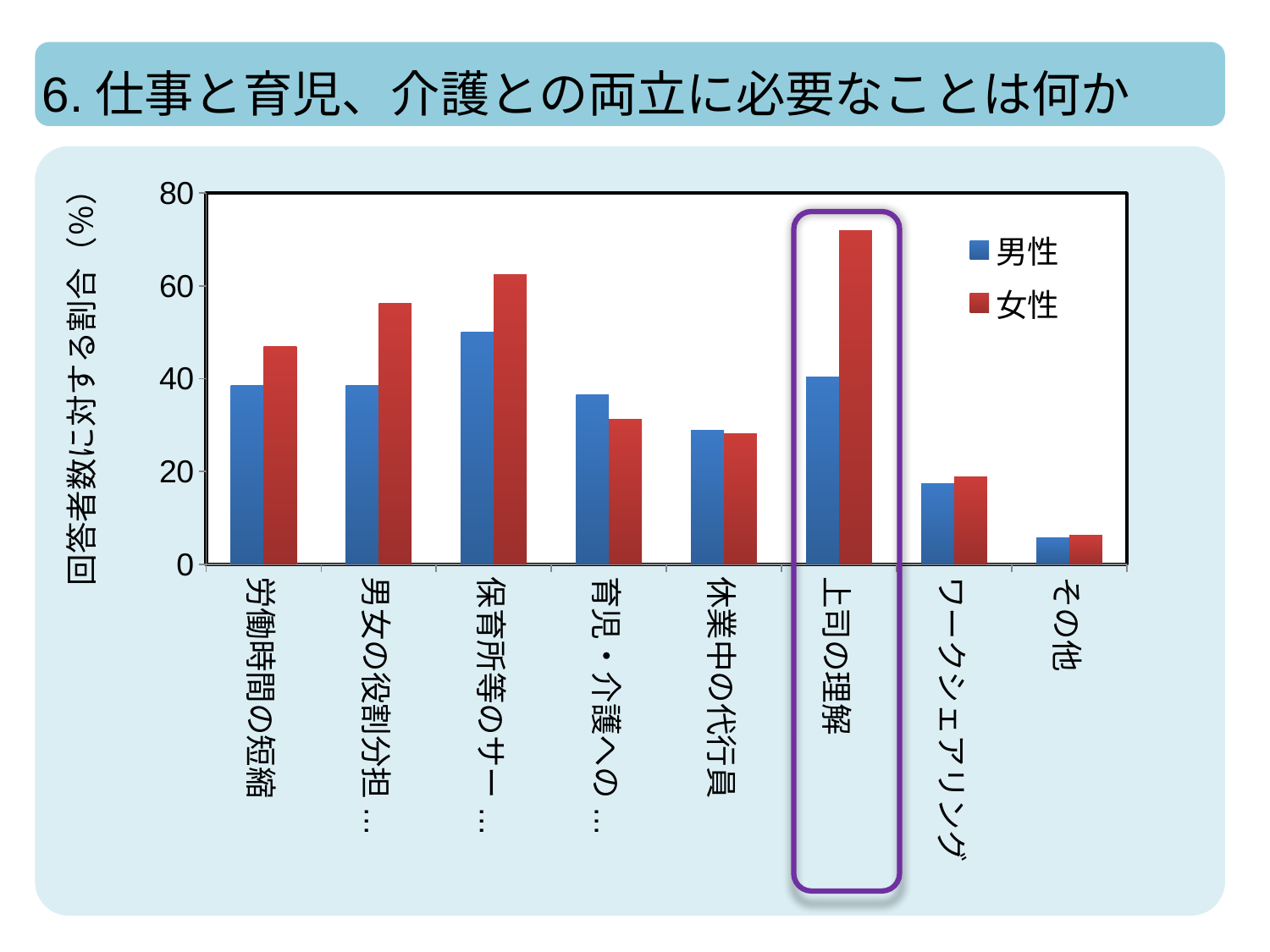

6.仕事と育児、介護との両立に必要なことは何か

### Chart

| Category | 男性 | 女性 |
|---|---|---|
| 労働時間の短縮 | 38.46153846153845 | 46.875 |
| 男女の役割分担の意識をかえる | 38.46153846153845 | 56.25 |
| 保育所等のサービスの拡充 | 50.0 | 62.5 |
| 育児・介護への経済支援 | 36.53846153846153 | 31.25 |
| 休業中の代行員 | 28.84615384615384 | 28.125 |
| 上司の理解 | 40.38461538461537 | 71.87499999999999 |
| ワークシェアリング | 17.30769230769231 | 18.75 |
| その他 | 5.76923076923077 | 6.25 |

回答者数に対する割合（％）